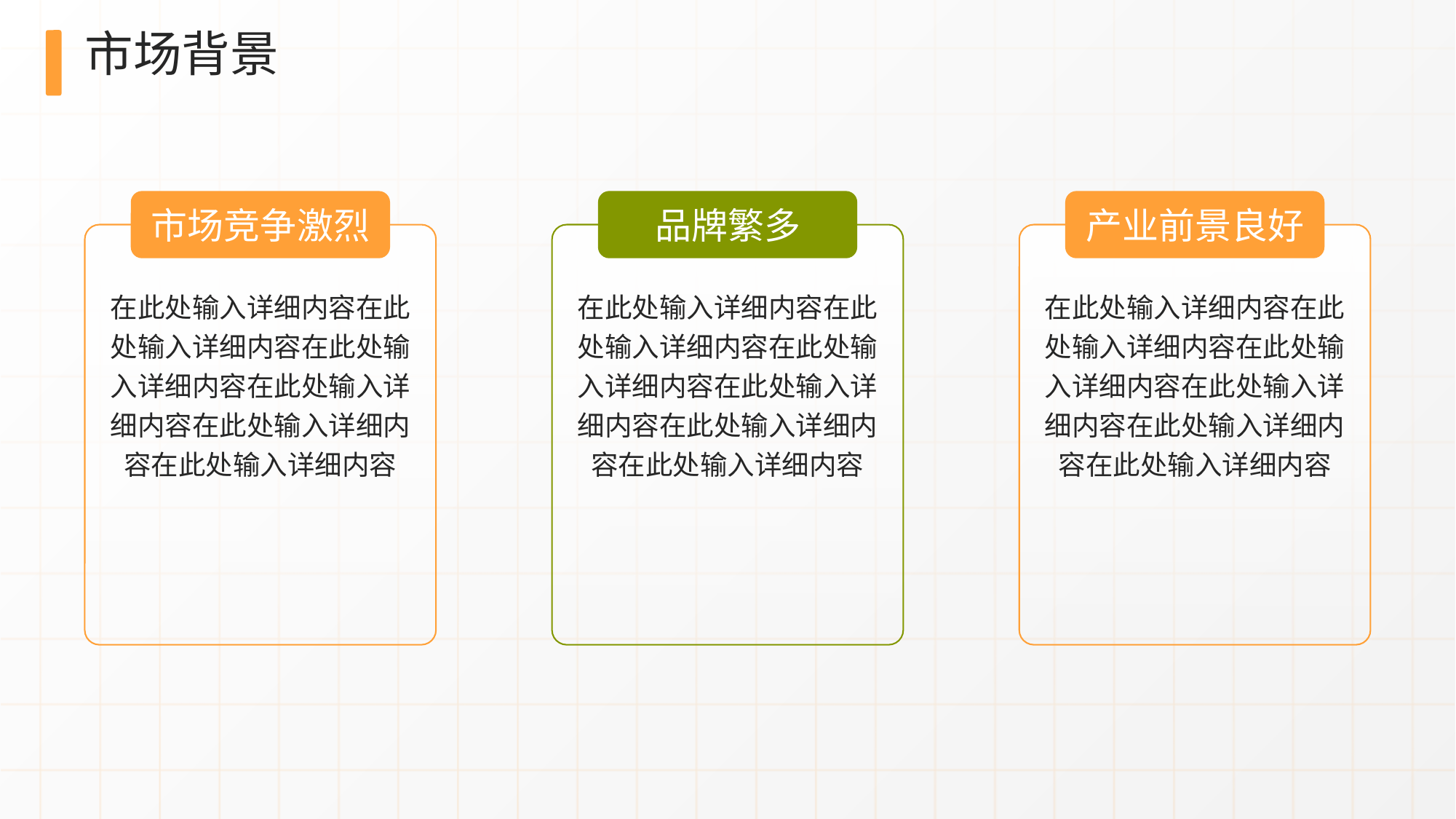

# 市场背景

市场竞争激烈
品牌繁多
产业前景良好

在此处输入详细内容在此处输入详细内容在此处输入详细内容在此处输入详细内容在此处输入详细内容在此处输入详细内容
在此处输入详细内容在此处输入详细内容在此处输入详细内容在此处输入详细内容在此处输入详细内容在此处输入详细内容
在此处输入详细内容在此处输入详细内容在此处输入详细内容在此处输入详细内容在此处输入详细内容在此处输入详细内容